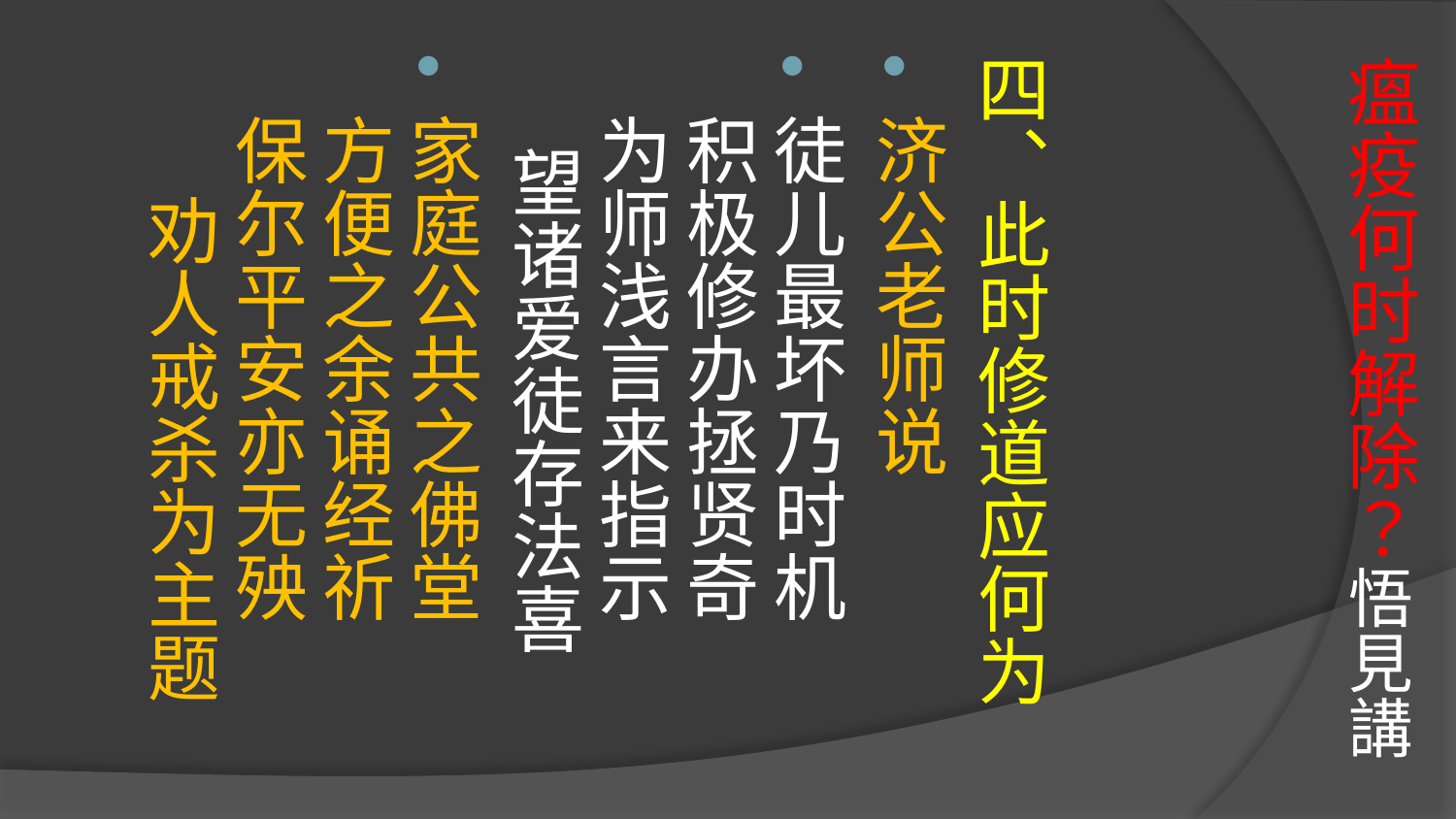

# 瘟疫何时解除？悟見講
四、此时修道应何为
济公老师说
徒儿最坏乃时机      积极修办拯贤奇
为师浅言来指示             望诸爱徒存法喜
家庭公共之佛堂           方便之余诵经祈
保尔平安亦无殃                劝人戒杀为主题